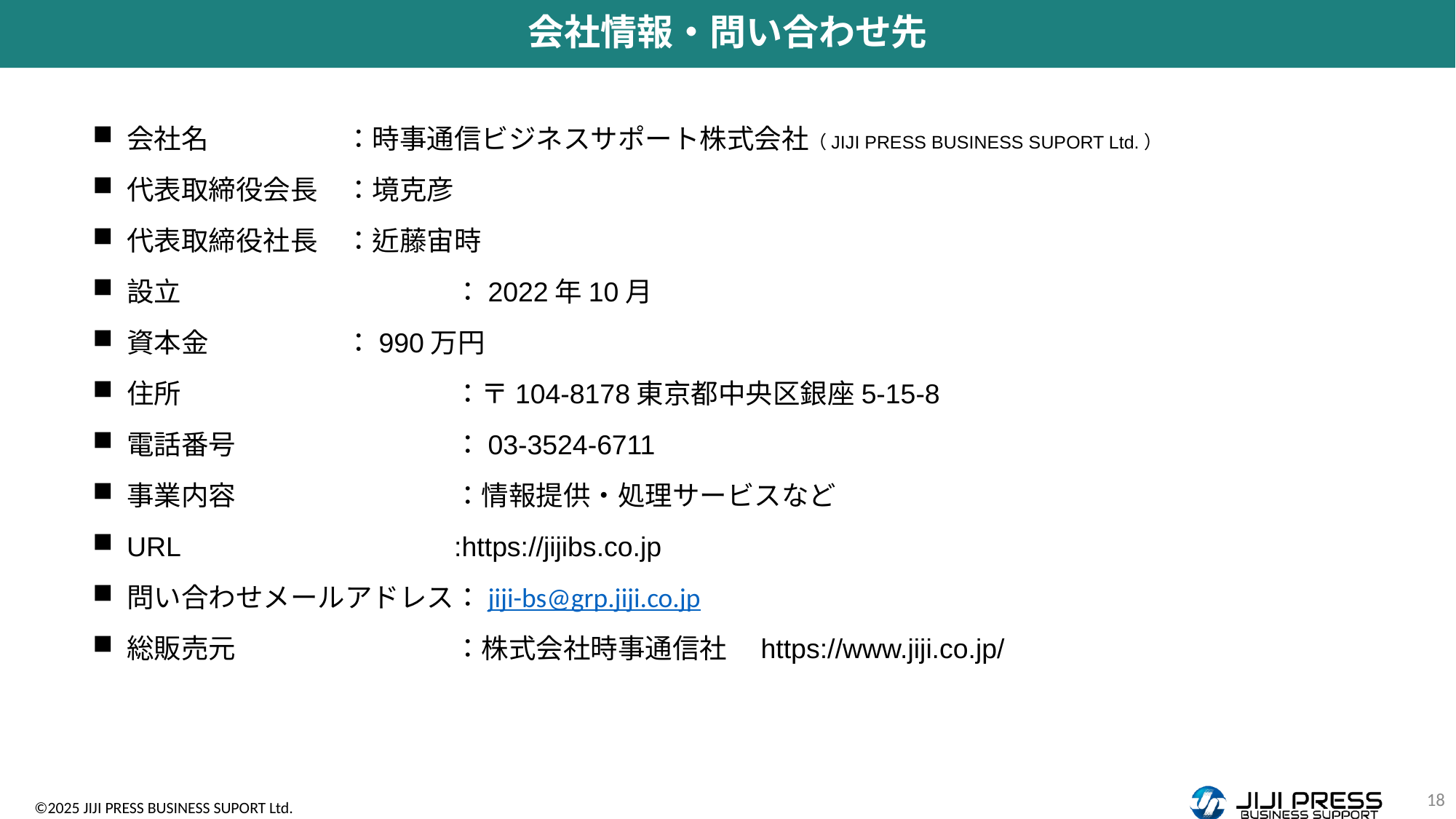

# 会社情報・問い合わせ先
会社名		：時事通信ビジネスサポート株式会社（JIJI PRESS BUSINESS SUPORT Ltd.）
代表取締役会長	：境克彦
代表取締役社長	：近藤宙時
設立			：2022年10月
資本金		：990万円
住所			：〒104-8178東京都中央区銀座5-15-8
電話番号		：03-3524-6711
事業内容		：情報提供・処理サービスなど
URL			:https://jijibs.co.jp
問い合わせメールアドレス：jiji-bs@grp.jiji.co.jp
総販売元		：株式会社時事通信社　https://www.jiji.co.jp/
18